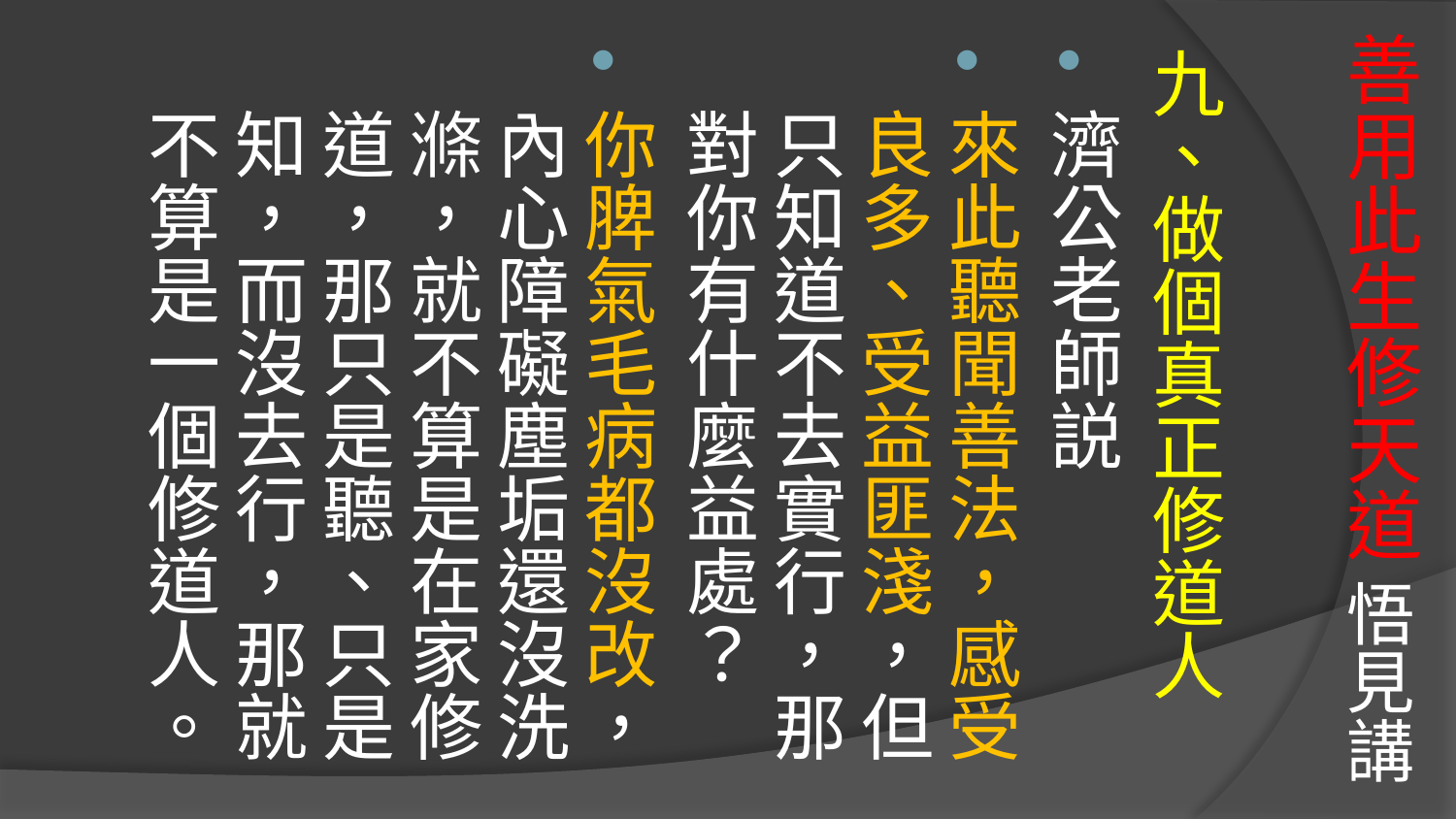

# 善用此生修天道 悟見講
九、做個真正修道人
濟公老師説
來此聽聞善法，感受良多、受益匪淺，但只知道不去實行，那對你有什麼益處？
你脾氣毛病都沒改，內心障礙塵垢還沒洗滌，就不算是在家修道，那只是聽、只是知，而沒去行，那就不算是一個修道人。